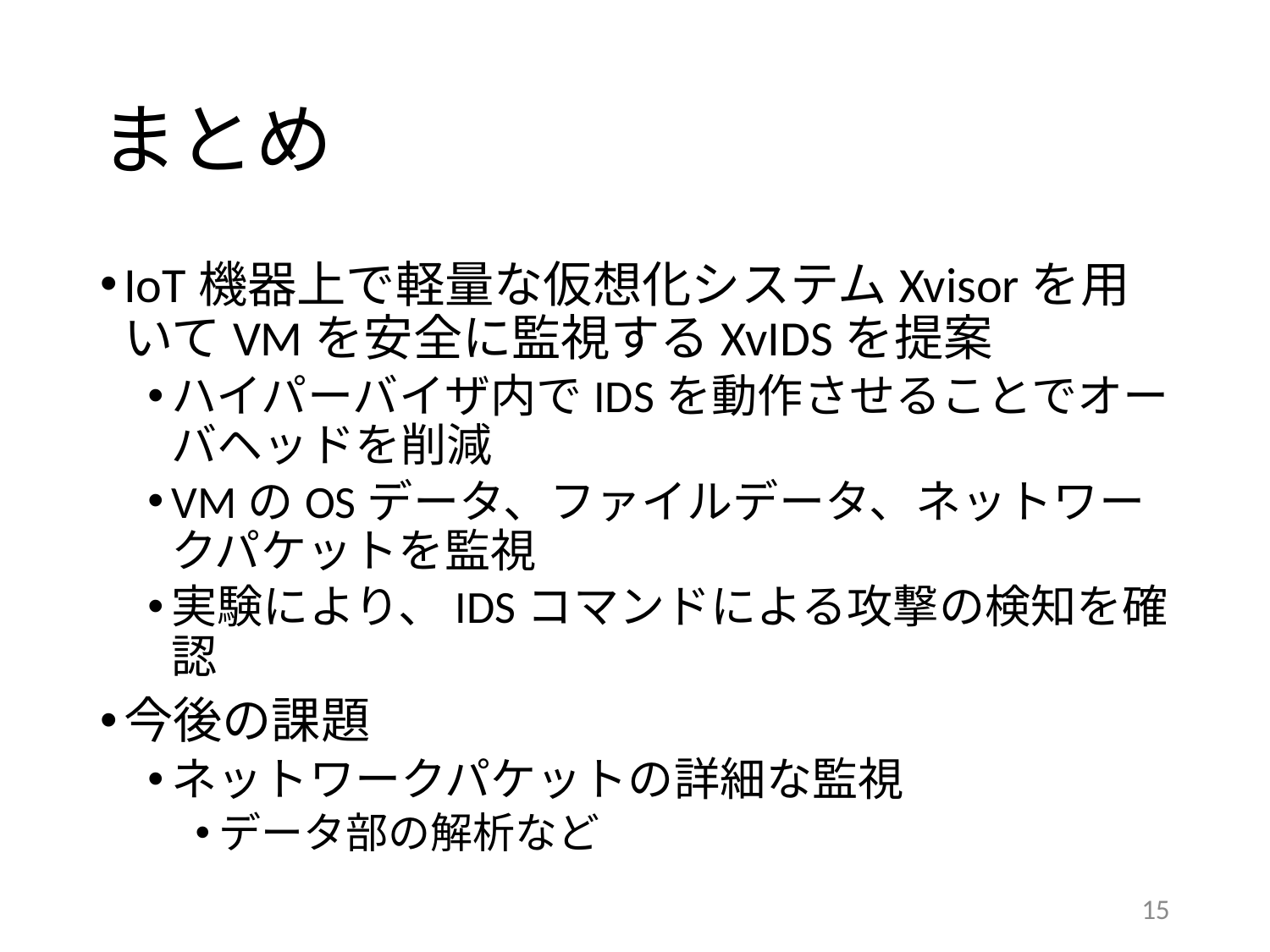

# まとめ
IoT機器上で軽量な仮想化システムXvisorを用いてVMを安全に監視するXvIDSを提案
ハイパーバイザ内でIDSを動作させることでオーバヘッドを削減
VMのOSデータ、ファイルデータ、ネットワークパケットを監視
実験により、IDSコマンドによる攻撃の検知を確認
今後の課題
ネットワークパケットの詳細な監視
データ部の解析など

15